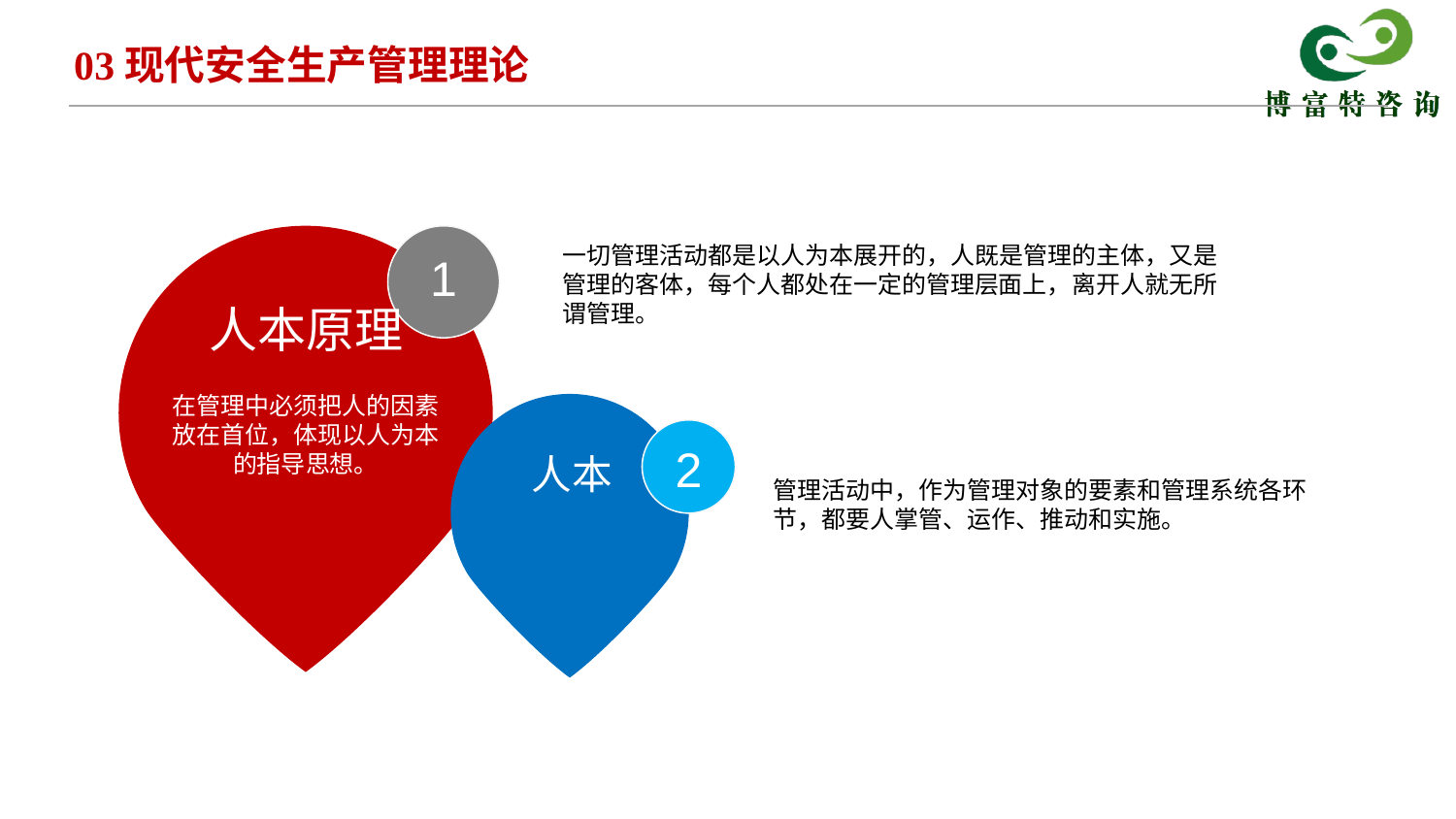

03现代安全生产管理理论

1
一切管理活动都是以人为本展开的，人既是管理的主体，又是管理的客体，每个人都处在一定的管理层面上，离开人就无所谓管理。
人本原理
在管理中必须把人的因素放在首位，体现以人为本的指导思想。

2
人本
管理活动中，作为管理对象的要素和管理系统各环节，都要人掌管、运作、推动和实施。